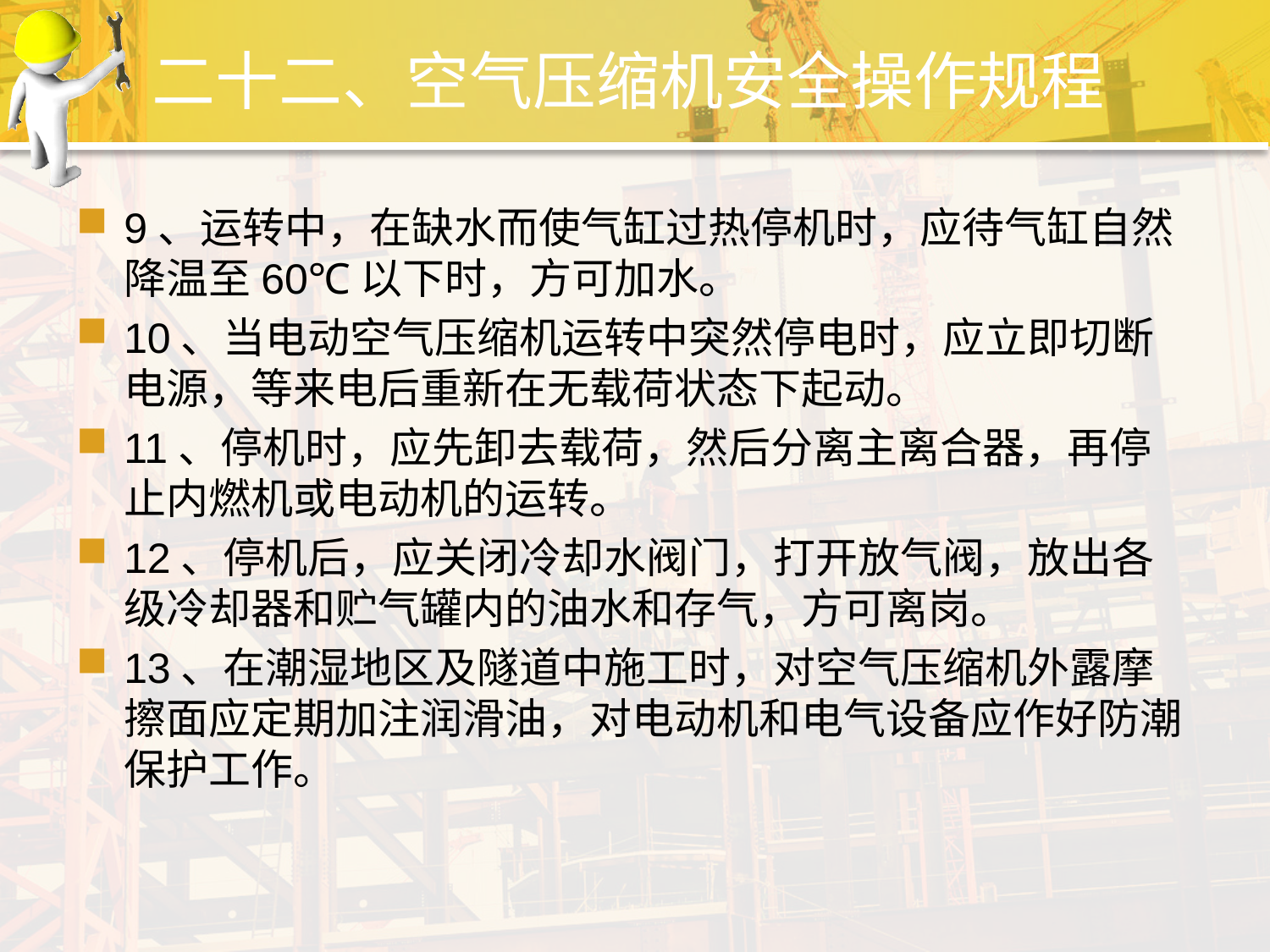

# 二十二、空气压缩机安全操作规程
9、运转中，在缺水而使气缸过热停机时，应待气缸自然降温至60℃以下时，方可加水。
10、当电动空气压缩机运转中突然停电时，应立即切断电源，等来电后重新在无载荷状态下起动。
11、停机时，应先卸去载荷，然后分离主离合器，再停止内燃机或电动机的运转。
12、停机后，应关闭冷却水阀门，打开放气阀，放出各级冷却器和贮气罐内的油水和存气，方可离岗。
13、在潮湿地区及隧道中施工时，对空气压缩机外露摩擦面应定期加注润滑油，对电动机和电气设备应作好防潮保护工作。